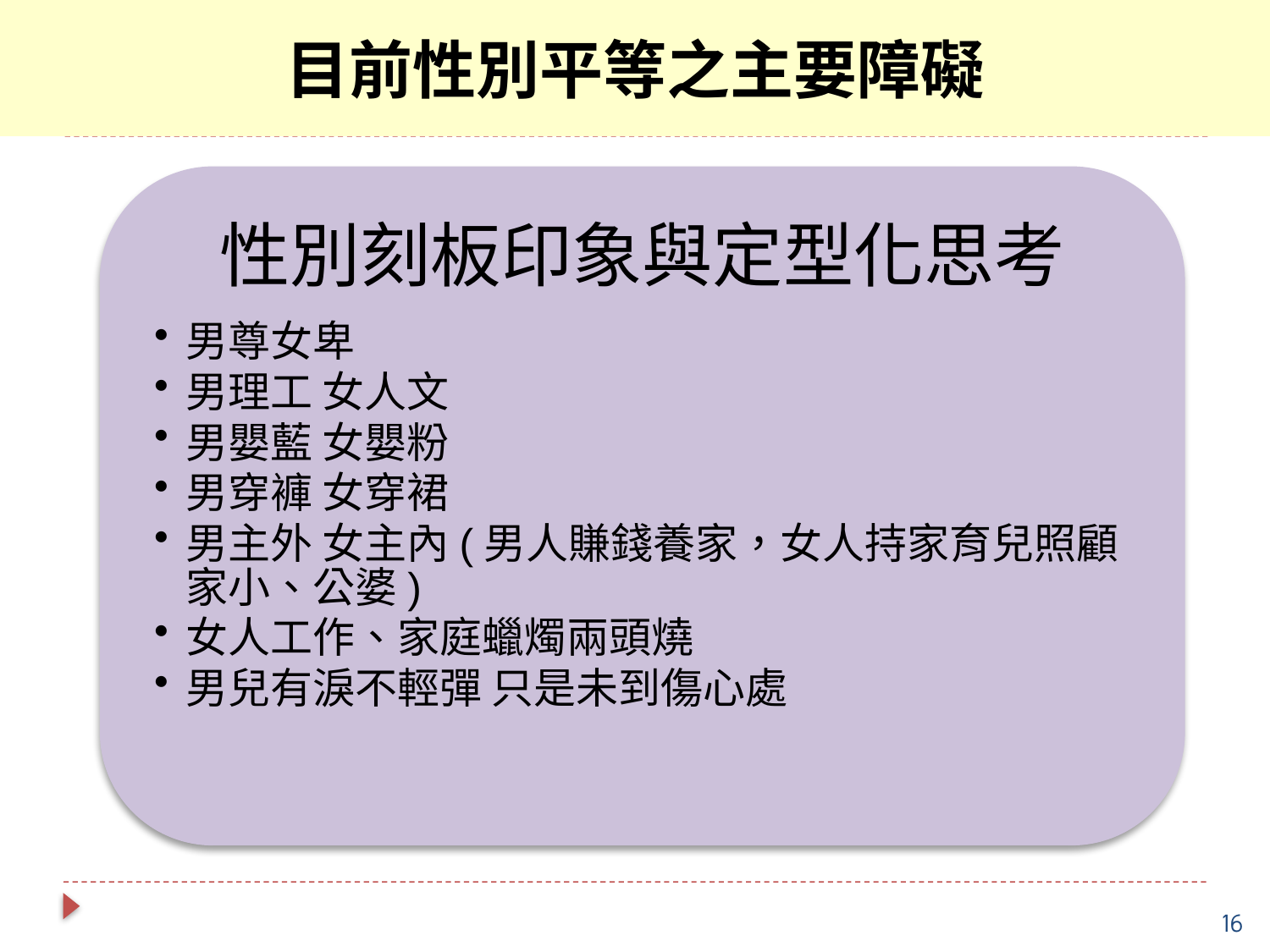

# 目前性別平等之主要障礙
性別刻板印象與定型化思考
男尊女卑
男理工 女人文
男嬰藍 女嬰粉
男穿褲 女穿裙
男主外 女主內(男人賺錢養家，女人持家育兒照顧家小、公婆)
女人工作、家庭蠟燭兩頭燒
男兒有淚不輕彈 只是未到傷心處
16